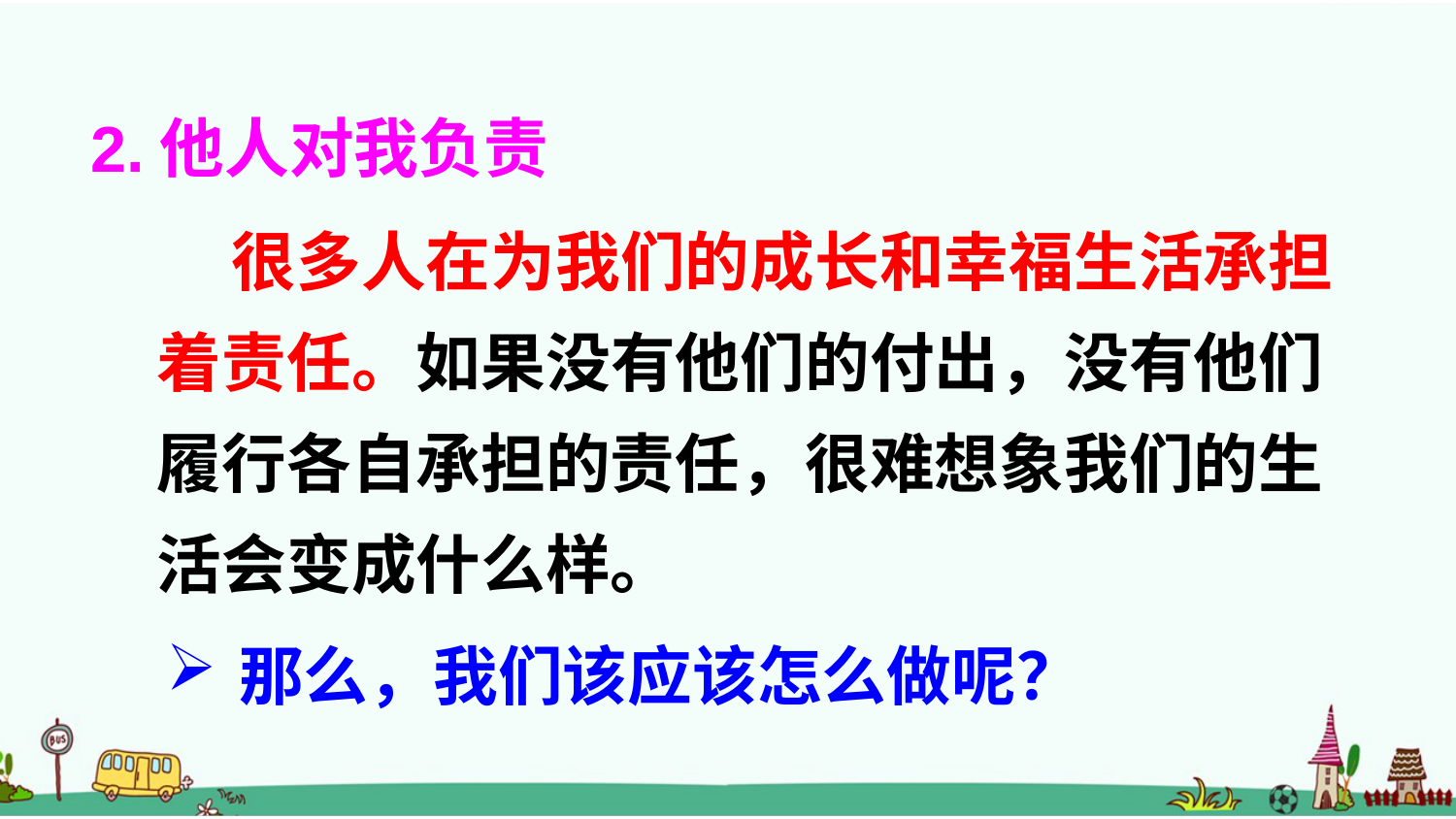

2.他人对我负责
    很多人在为我们的成长和幸福生活承担着责任。如果没有他们的付出，没有他们履行各自承担的责任，很难想象我们的生活会变成什么样。
那么，我们该应该怎么做呢？